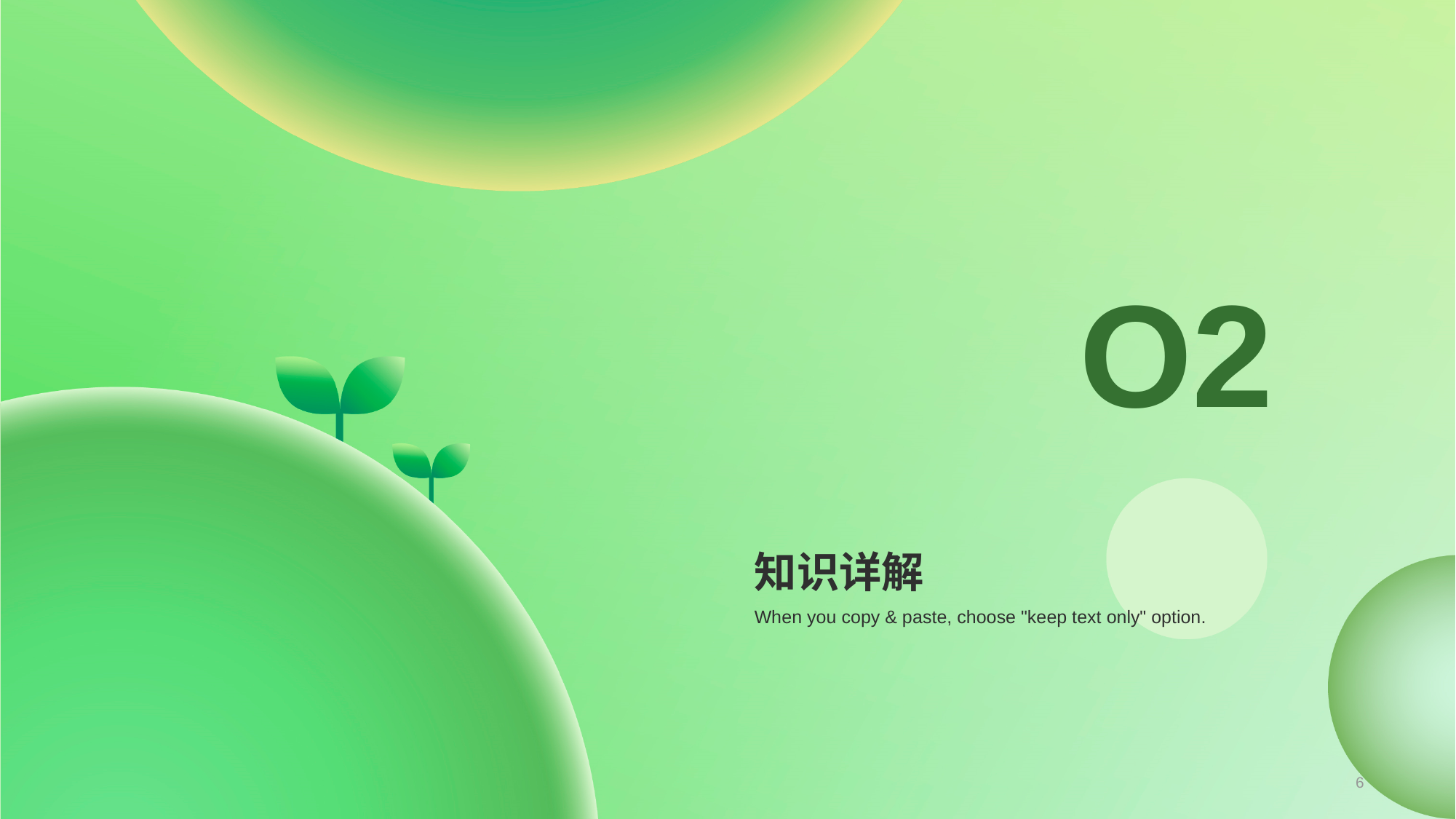

O2
# 知识详解
When you copy & paste, choose "keep text only" option.
6